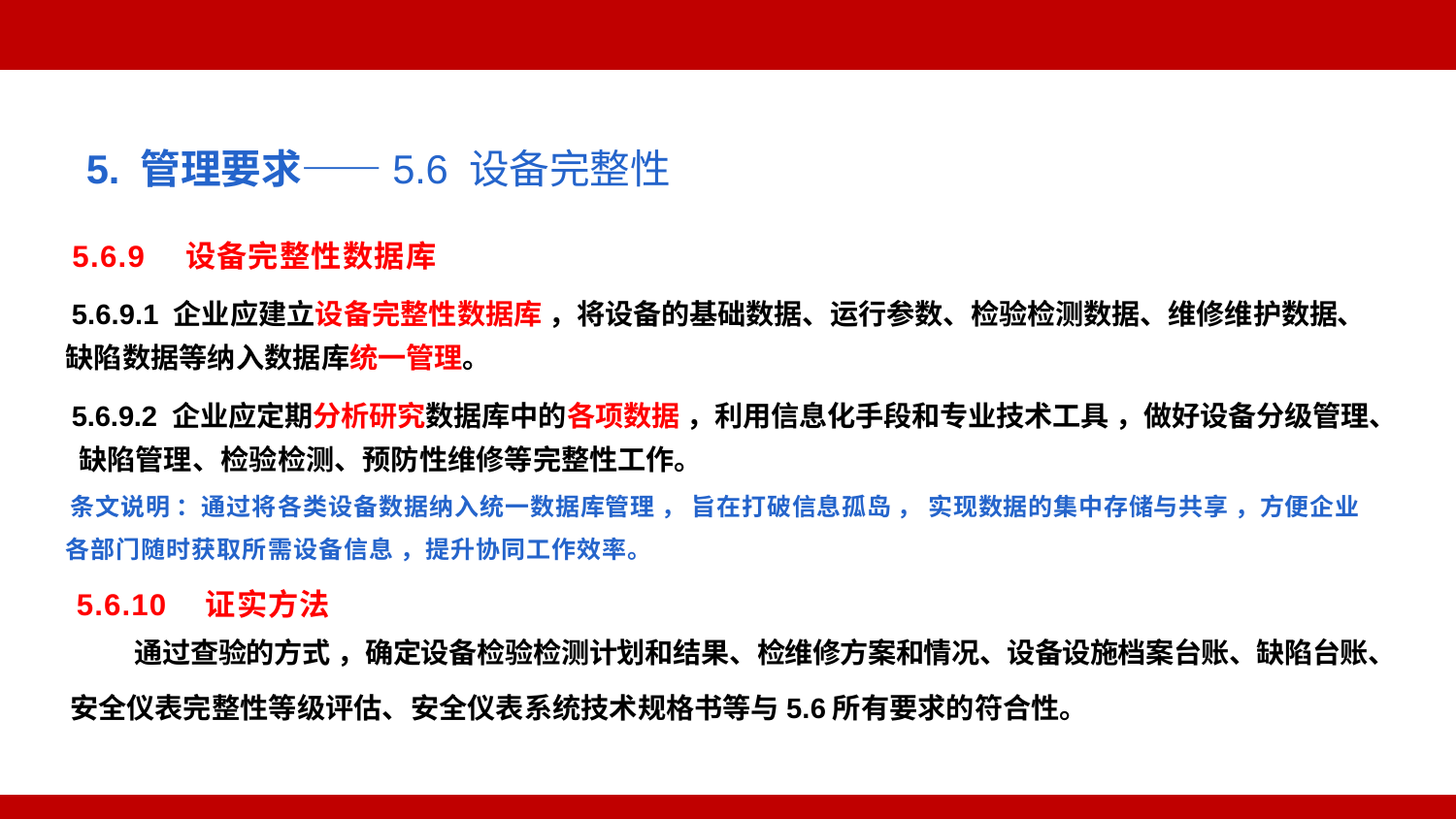

5. 管理要求——5.6 设备完整性

5.6.9   设备完整性数据库
5.6.9.1 企业应建立设备完整性数据库 ，将设备的基础数据、运行参数、检验检测数据、维修维护数据、     缺陷数据等纳入数据库统一管理。
5.6.9.2 企业应定期分析研究数据库中的各项数据 ，利用信息化手段和专业技术工具 ，做好设备分级管理、  缺陷管理、检验检测、预防性维修等完整性工作。
条文说明 ：通过将各类设备数据纳入统一数据库管理 ， 旨在打破信息孤岛 ， 实现数据的集中存储与共享 ，方便企业       各部门随时获取所需设备信息 ，提升协同工作效率。
5.6.10   证实方法
通过查验的方式 ，确定设备检验检测计划和结果、检维修方案和情况、设备设施档案台账、缺陷台账、
安全仪表完整性等级评估、安全仪表系统技术规格书等与5.6所有要求的符合性。